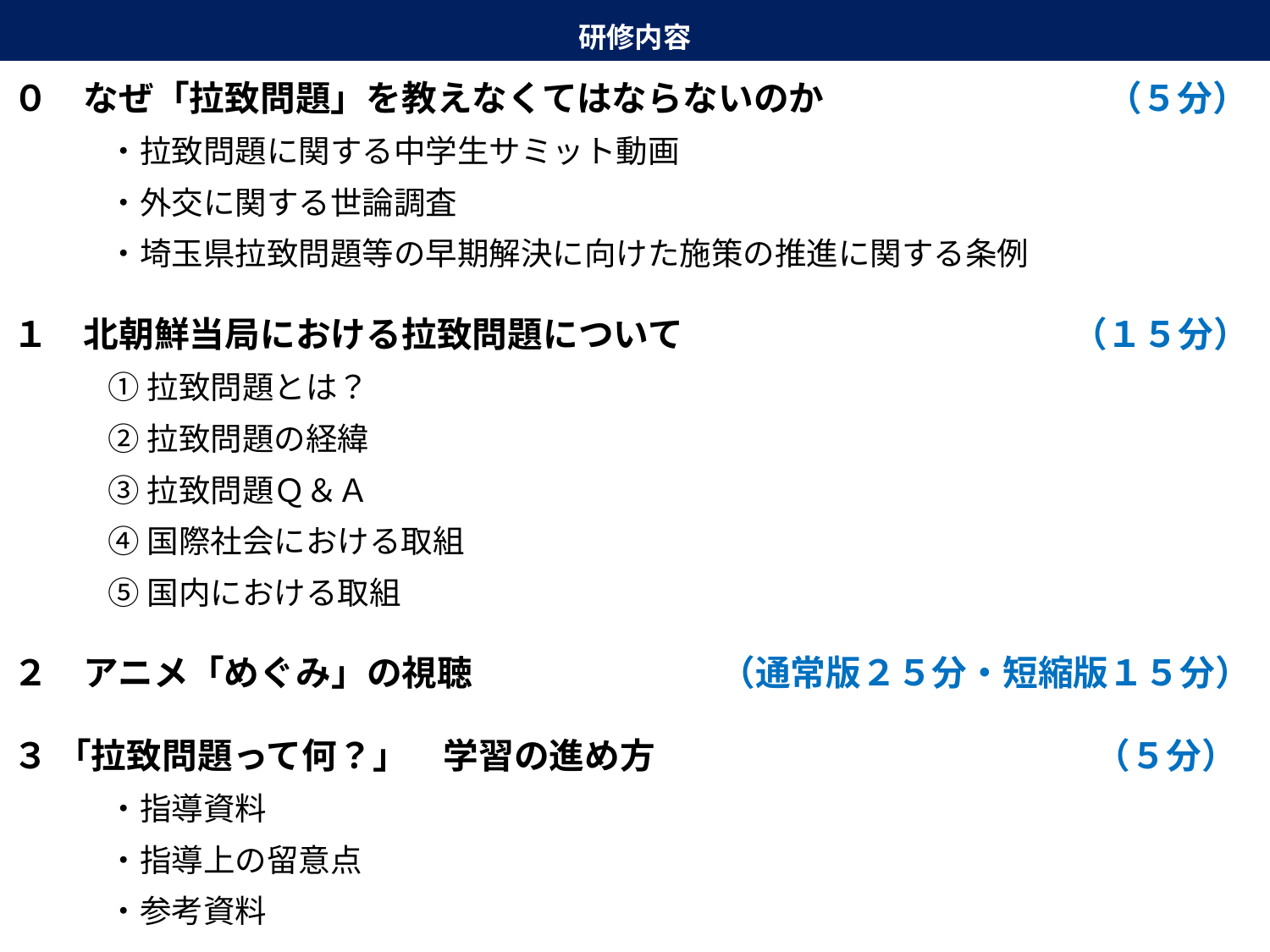

研修内容
０　なぜ「拉致問題」を教えなくてはならないのか　　　　　　　　（５分）
　　　・拉致問題に関する中学生サミット動画
　　　・外交に関する世論調査
　　　・埼玉県拉致問題等の早期解決に向けた施策の推進に関する条例

１　北朝鮮当局における拉致問題について　　　　　　　　　　　（１５分）
　　　① 拉致問題とは？
　　　② 拉致問題の経緯
　　　③ 拉致問題Ｑ＆Ａ
　　　④ 国際社会における取組
　　　⑤ 国内における取組

２　アニメ「めぐみ」の視聴　　　　　　　（通常版２５分・短縮版１５分）

３ 「拉致問題って何？」　学習の進め方　　　　  　　　　　　　　（５分）
　　　・指導資料
　　　・指導上の留意点
　　　・参考資料
2